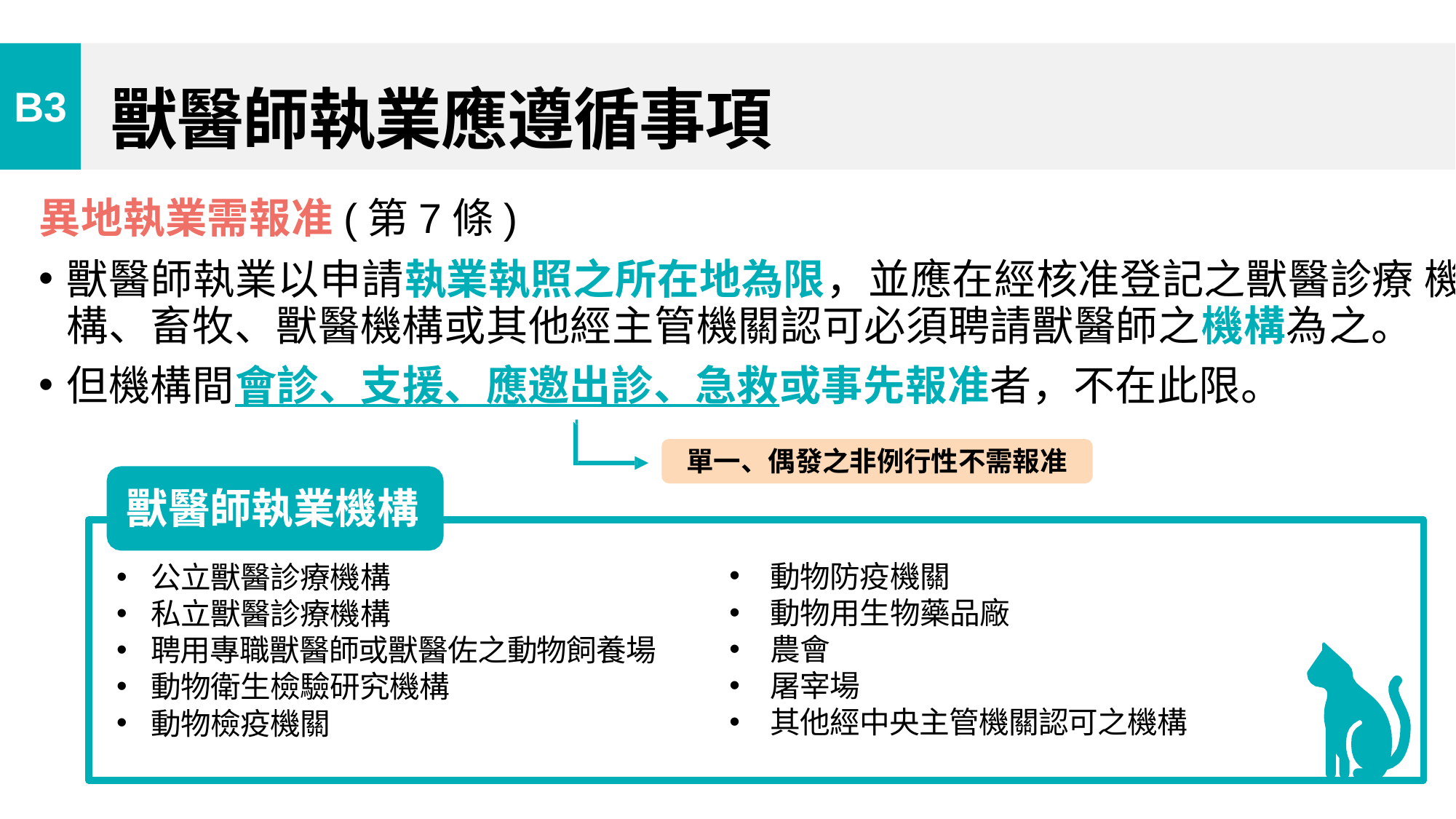

# 獸醫師執業應遵循事項
B3
異地執業需報准(第7條)
獸醫師執業以申請執業執照之所在地為限，並應在經核准登記之獸醫診療 機構、畜牧、獸醫機構或其他經主管機關認可必須聘請獸醫師之機構為之。
但機構間會診、支援、應邀出診、急救或事先報准者，不在此限。

單一、偶發之非例行性不需報准

獸醫師執業機構
動物防疫機關
動物用生物藥品廠
農會
屠宰場
其他經中央主管機關認可之機構
公立獸醫診療機構
私立獸醫診療機構
聘用專職獸醫師或獸醫佐之動物飼養場
動物衛生檢驗研究機構
動物檢疫機關